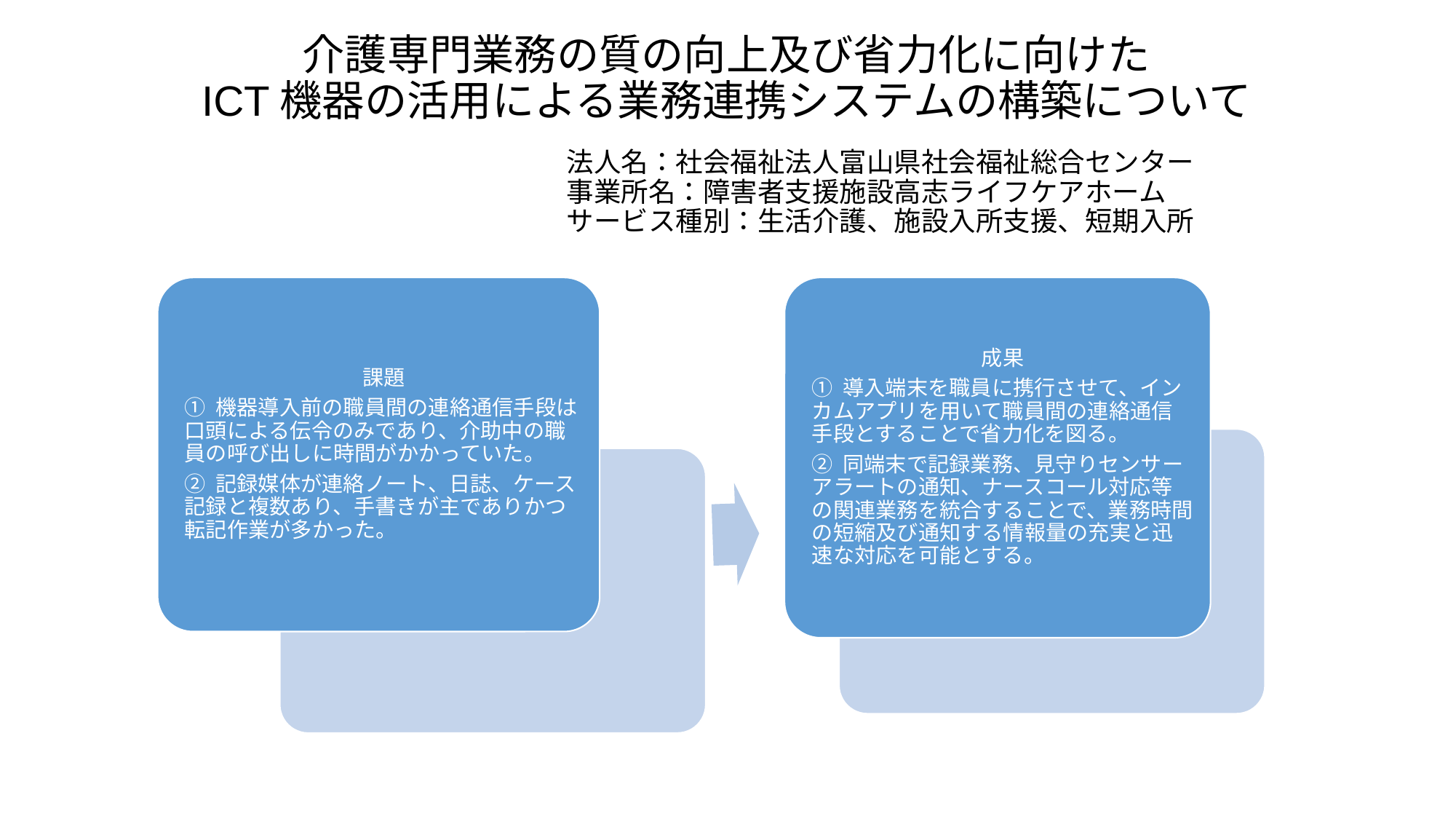

# 介護専門業務の質の向上及び省力化に向けた ICT機器の活用による業務連携システムの構築について
法人名：社会福祉法人富山県社会福祉総合センター
事業所名：障害者支援施設高志ライフケアホーム
サービス種別：生活介護、施設入所支援、短期入所
課題
① 機器導入前の職員間の連絡通信手段は口頭による伝令のみであり、介助中の職員の呼び出しに時間がかかっていた。
② 記録媒体が連絡ノート、日誌、ケース記録と複数あり、手書きが主でありかつ転記作業が多かった。

成果
① 導入端末を職員に携行させて、インカムアプリを用いて職員間の連絡通信手段とすることで省力化を図る。
② 同端末で記録業務、見守りセンサーアラートの通知、ナースコール対応等の関連業務を統合することで、業務時間の短縮及び通知する情報量の充実と迅速な対応を可能とする。